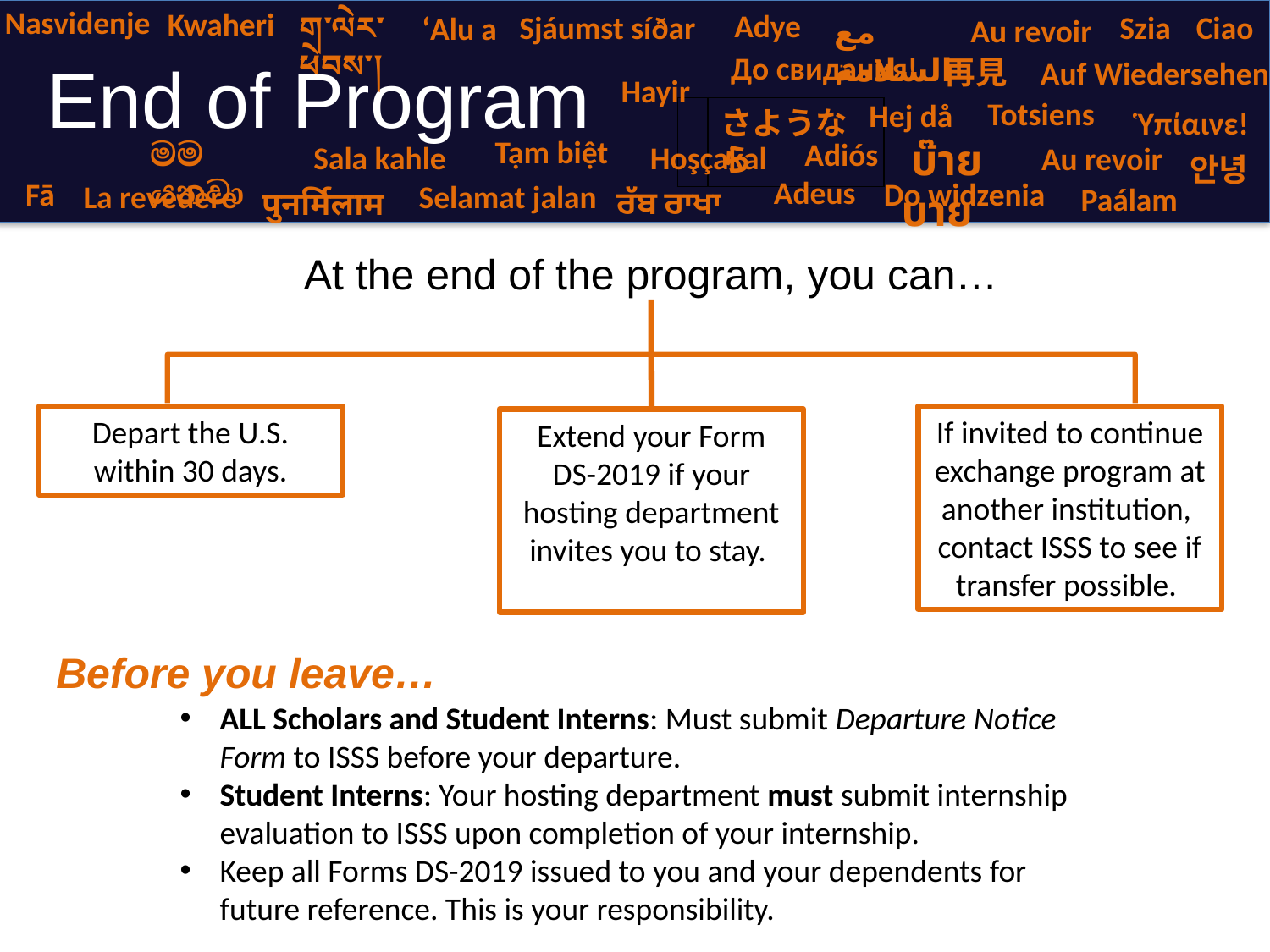

Nasvidenje
 Kwaheri
Adye
ག་ལེར་ཕེབས་།
Ciao
Sjáumst síðar
Szia
 ‘Alu a
Au revoir
مع السلامة
# End of Program
До свидания!
再見
Auf Wiedersehen
 Hayir
Totsiens
 Hej då
Ὑπίαινε!
|  | さようなら |
| --- | --- |
Tạm biệt
 บ๊ายบาย
Adiós
මම යනවා
Hoşçakal
Sala kahle
Au revoir
안녕
Adeus
 Fā
Do widzenia
La revedere
Selamat jalan
 Paálam
ਰੱਬ ਰਾਖਾ
पुनर्मिलाम
At the end of the program, you can…
Depart the U.S. within 30 days.
If invited to continue exchange program at another institution,  contact ISSS to see if transfer possible.
Extend your Form DS-2019 if your hosting department invites you to stay.

Before you leave…
ALL Scholars and Student Interns: Must submit Departure Notice Form to ISSS before your departure.
Student Interns: Your hosting department must submit internship evaluation to ISSS upon completion of your internship.
Keep all Forms DS-2019 issued to you and your dependents for future reference. This is your responsibility.